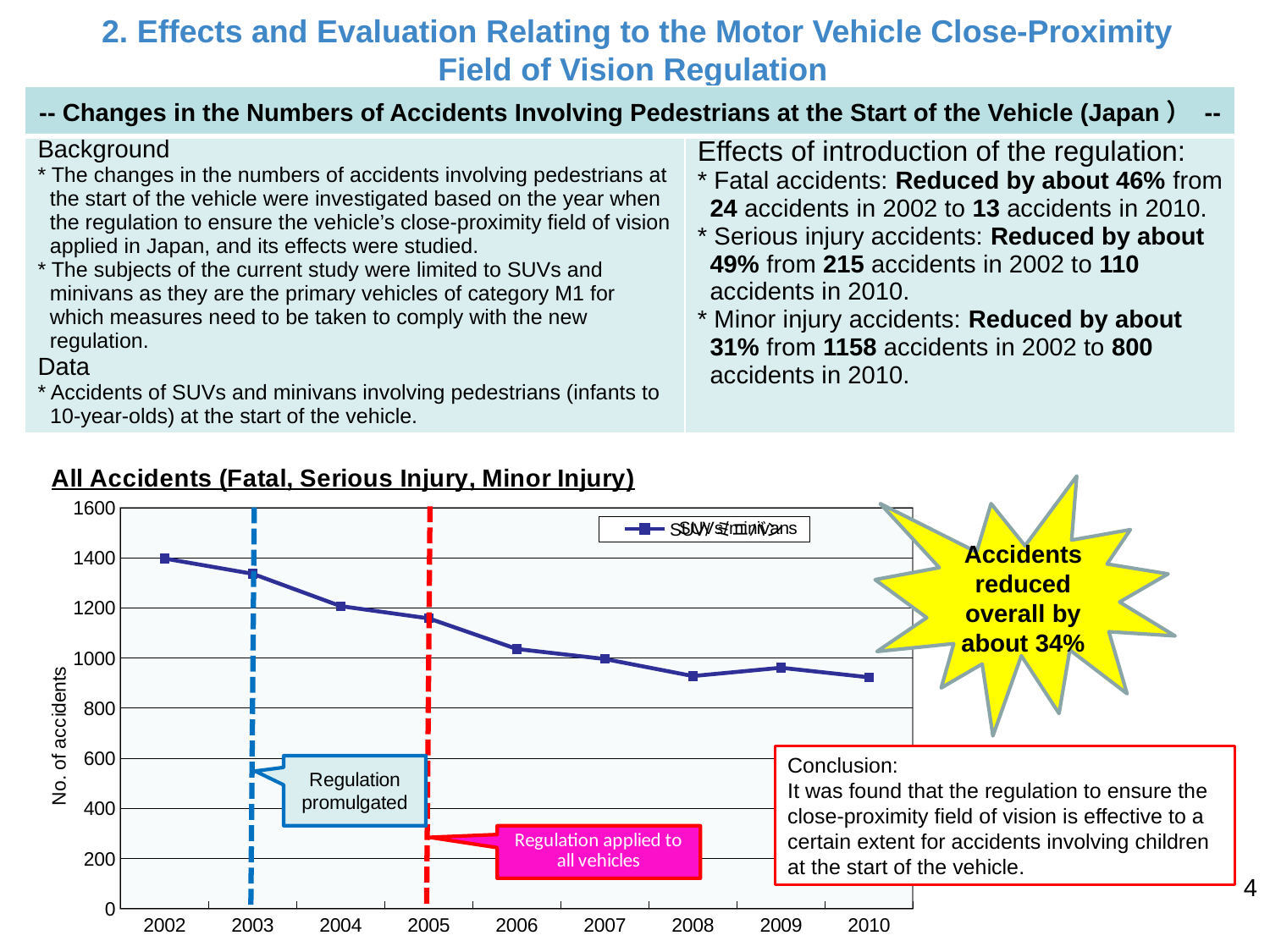

# 2. Effects and Evaluation Relating to the Motor Vehicle Close-Proximity Field of Vision Regulation
| -- Changes in the Numbers of Accidents Involving Pedestrians at the Start of the Vehicle (Japan） -- |
| --- |
| Background \* The changes in the numbers of accidents involving pedestrians at the start of the vehicle were investigated based on the year when the regulation to ensure the vehicle’s close-proximity field of vision applied in Japan, and its effects were studied. \* The subjects of the current study were limited to SUVs and minivans as they are the primary vehicles of category M1 for which measures need to be taken to comply with the new regulation. Data \* Accidents of SUVs and minivans involving pedestrians (infants to 10-year-olds) at the start of the vehicle. | Effects of introduction of the regulation: \* Fatal accidents: Reduced by about 46% from 24 accidents in 2002 to 13 accidents in 2010. \* Serious injury accidents: Reduced by about 49% from 215 accidents in 2002 to 110 accidents in 2010. \* Minor injury accidents: Reduced by about 31% from 1158 accidents in 2002 to 800 accidents in 2010. |
| --- | --- |

### Chart: All Accidents (Fatal, Serious Injury, Minor Injury)

| Category | SUV/ミニバン |
|---|---|
| 2002 | 1397.0 |
| 2003 | 1336.0 |
| 2004 | 1207.0 |
| 2005 | 1158.0 |
| 2006 | 1036.0 |
| 2007 | 996.0 |
| 2008 | 928.0 |
| 2009 | 961.0 |
| 2010 | 923.0 |
Accidents reduced overall by about 34%
Conclusion:
It was found that the regulation to ensure the close-proximity field of vision is effective to a certain extent for accidents involving children at the start of the vehicle.
4